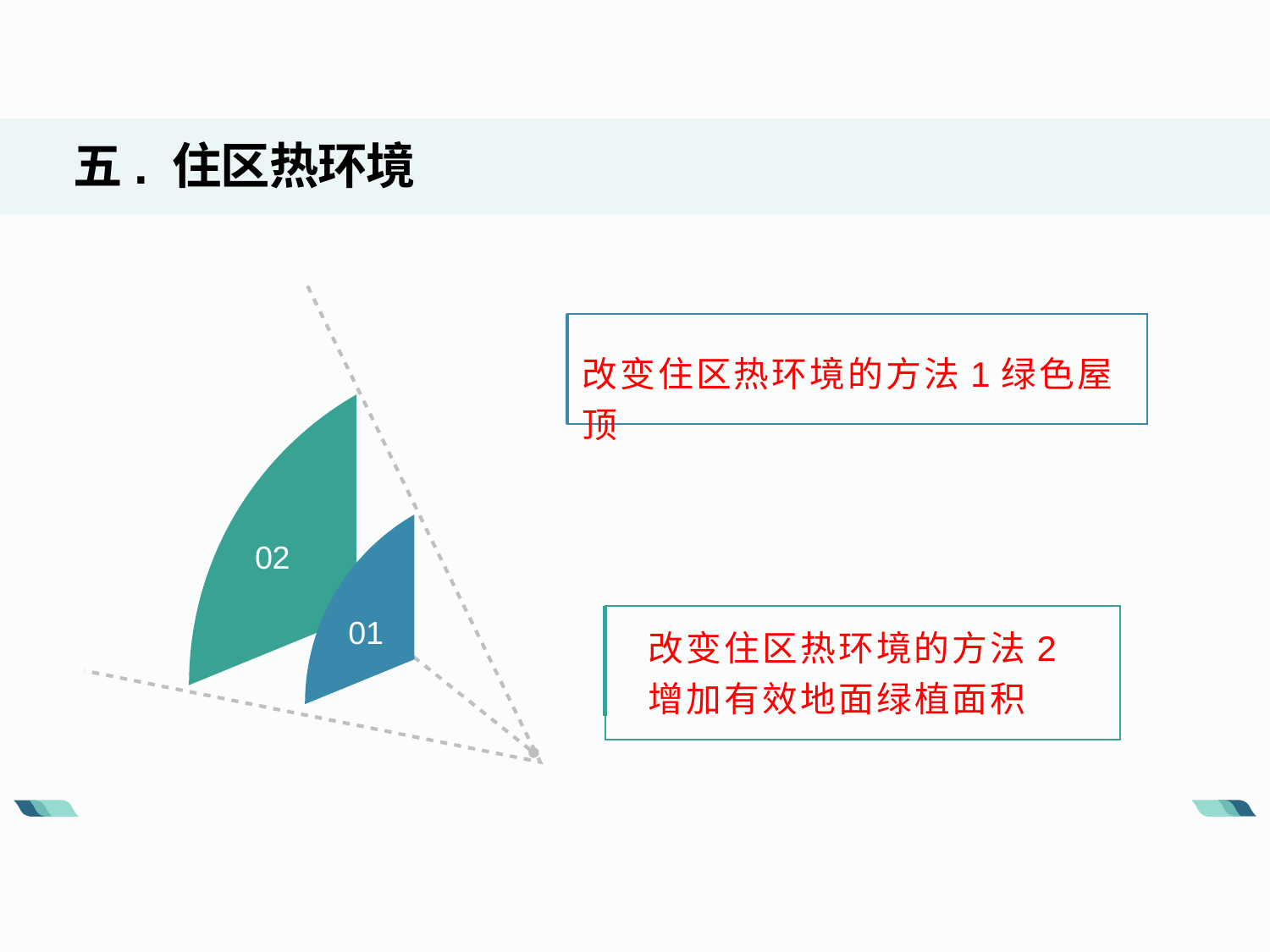

五. 住区热环境

改变住区热环境的方法1绿色屋顶

02
01

改变住区热环境的方法2
增加有效地面绿植面积